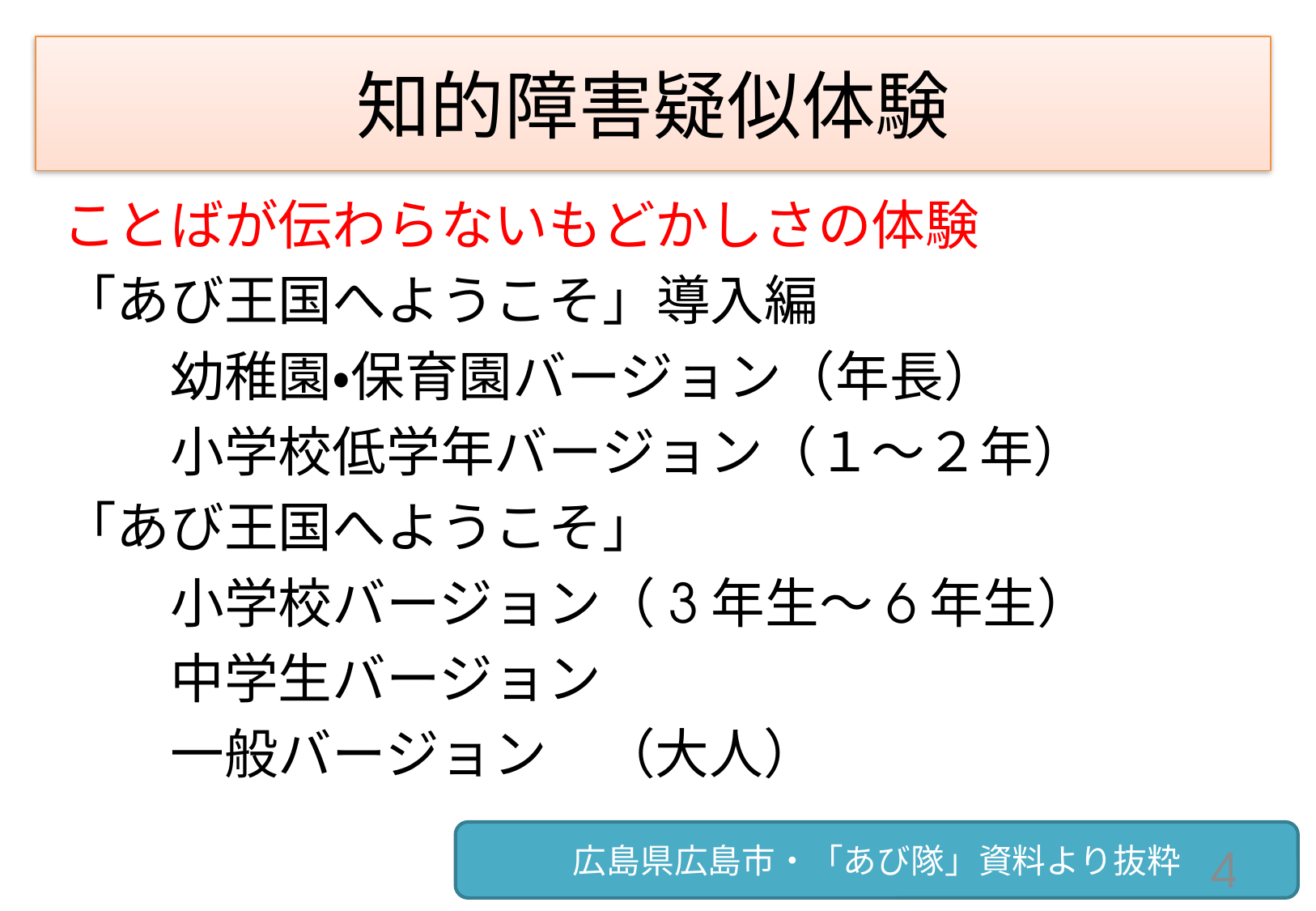

知的障害疑似体験
ことばが伝わらないもどかしさの体験
「あび王国へようこそ」導入編
　　幼稚園・保育園バージョン（年長）
　　小学校低学年バージョン（１～２年）
「あび王国へようこそ」
　　小学校バージョン（3年生～6年生）
　　中学生バージョン
　　一般バージョン　（大人）
広島県広島市・「あび隊」資料より抜粋
4